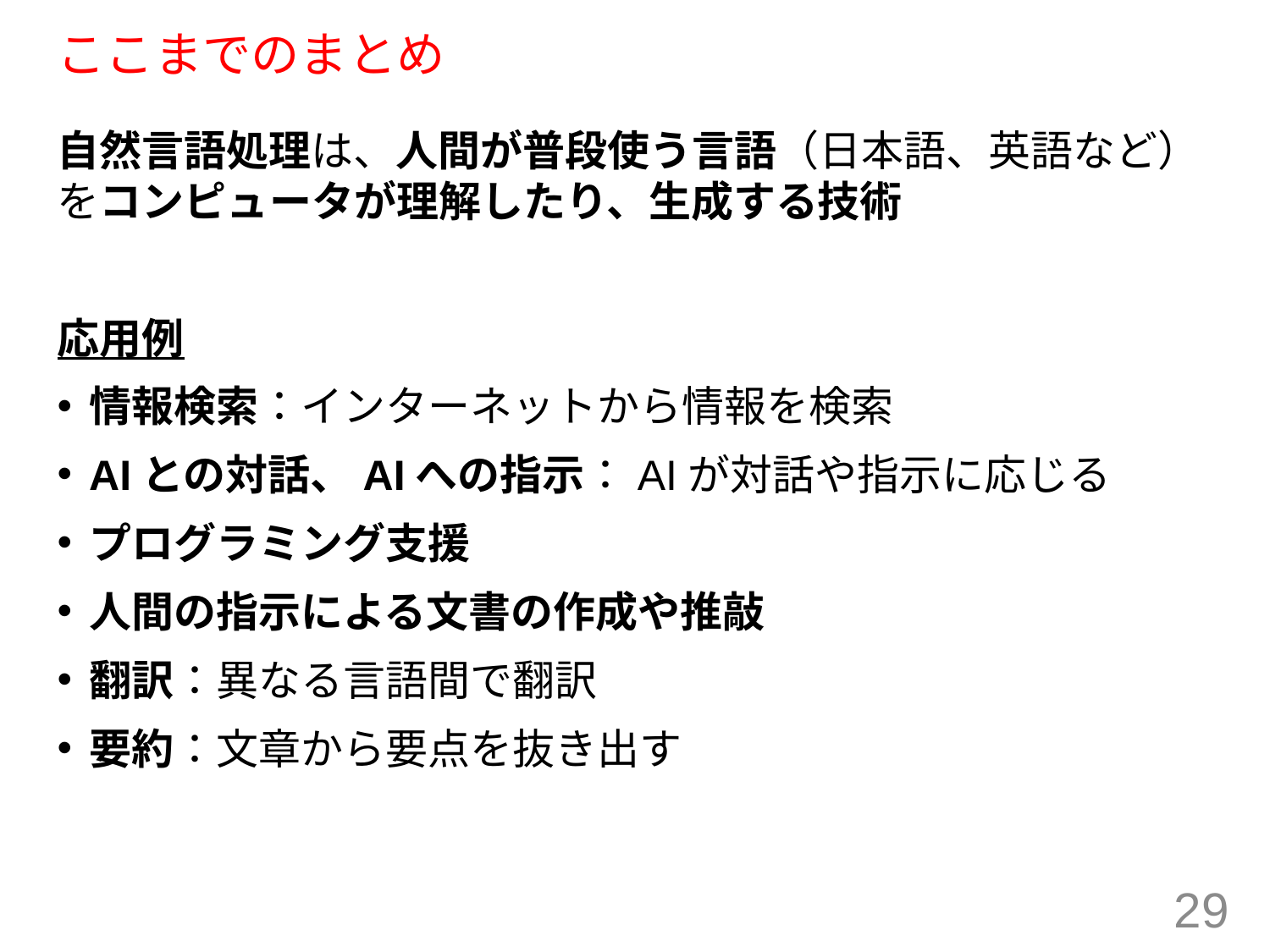

# ここまでのまとめ
自然言語処理は、人間が普段使う言語（日本語、英語など）をコンピュータが理解したり、生成する技術

応用例
情報検索：インターネットから情報を検索
AIとの対話、AIへの指示：AIが対話や指示に応じる
プログラミング支援
人間の指示による文書の作成や推敲
翻訳：異なる言語間で翻訳
要約：文章から要点を抜き出す

29